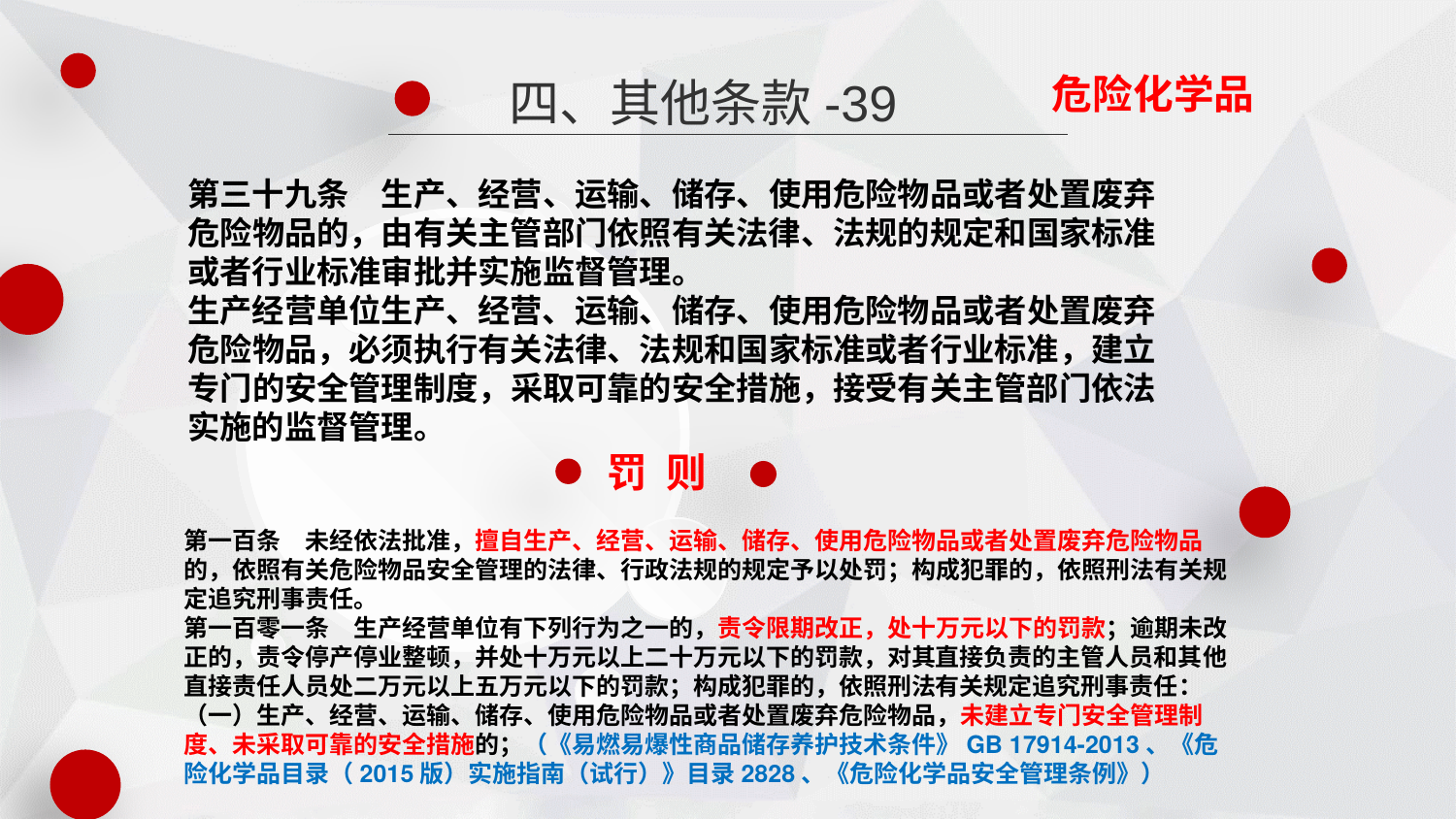

危险化学品
四、其他条款-39

第三十九条　生产、经营、运输、储存、使用危险物品或者处置废弃危险物品的，由有关主管部门依照有关法律、法规的规定和国家标准或者行业标准审批并实施监督管理。
生产经营单位生产、经营、运输、储存、使用危险物品或者处置废弃危险物品，必须执行有关法律、法规和国家标准或者行业标准，建立专门的安全管理制度，采取可靠的安全措施，接受有关主管部门依法实施的监督管理。

罚  则

第一百条　未经依法批准，擅自生产、经营、运输、储存、使用危险物品或者处置废弃危险物品的，依照有关危险物品安全管理的法律、行政法规的规定予以处罚；构成犯罪的，依照刑法有关规定追究刑事责任。
第一百零一条　生产经营单位有下列行为之一的，责令限期改正，处十万元以下的罚款；逾期未改正的，责令停产停业整顿，并处十万元以上二十万元以下的罚款，对其直接负责的主管人员和其他直接责任人员处二万元以上五万元以下的罚款；构成犯罪的，依照刑法有关规定追究刑事责任：
（一）生产、经营、运输、储存、使用危险物品或者处置废弃危险物品，未建立专门安全管理制度、未采取可靠的安全措施的；（《易燃易爆性商品储存养护技术条件》GB 17914-2013、《危险化学品目录（2015版）实施指南（试行）》目录2828、《危险化学品安全管理条例》）